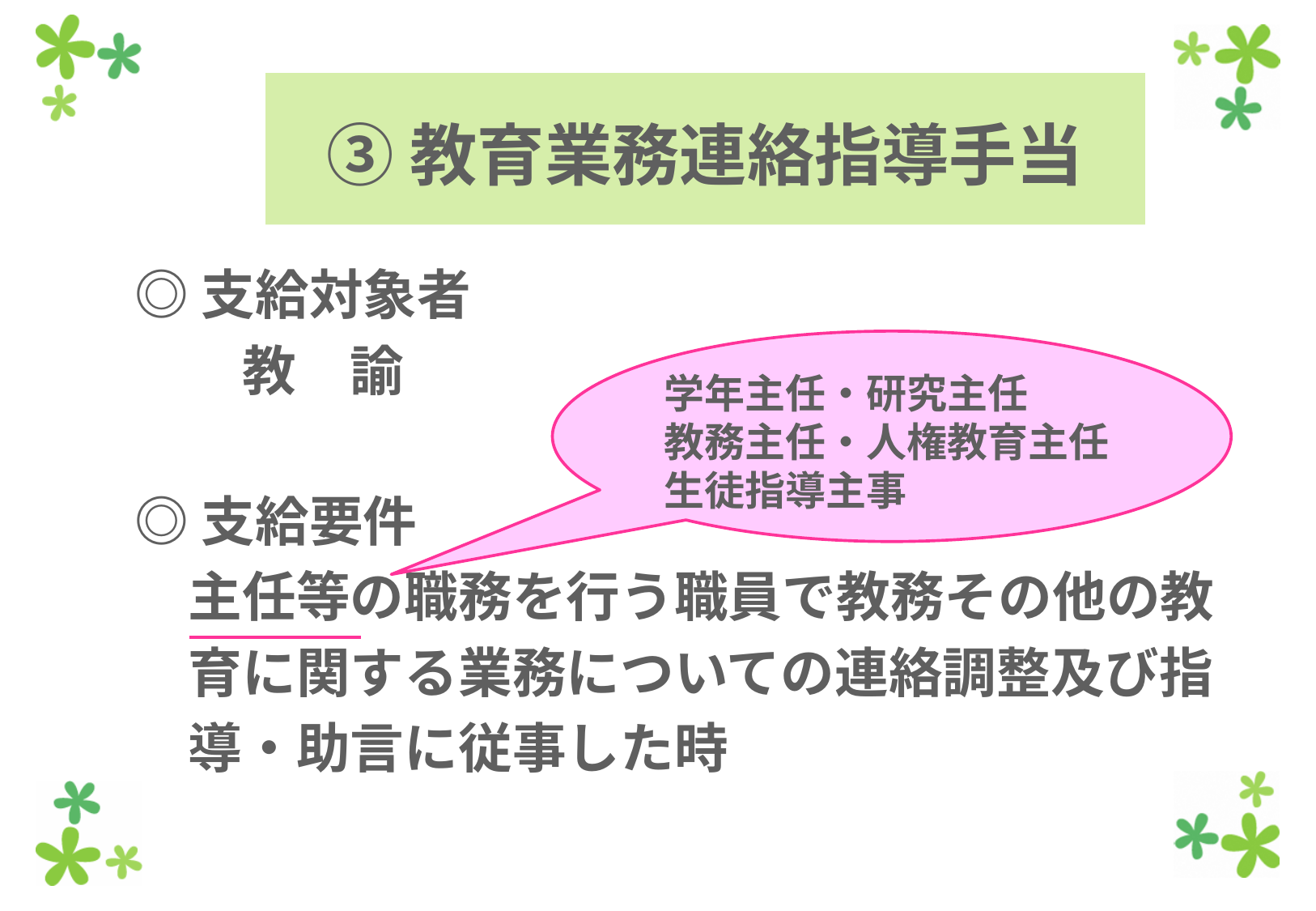

# ③教育業務連絡指導手当
◎支給対象者
　　教　諭

◎支給要件
　主任等の職務を行う職員で教務その他の教
　育に関する業務についての連絡調整及び指
　導・助言に従事した時

学年主任・研究主任
教務主任・人権教育主任
生徒指導主事